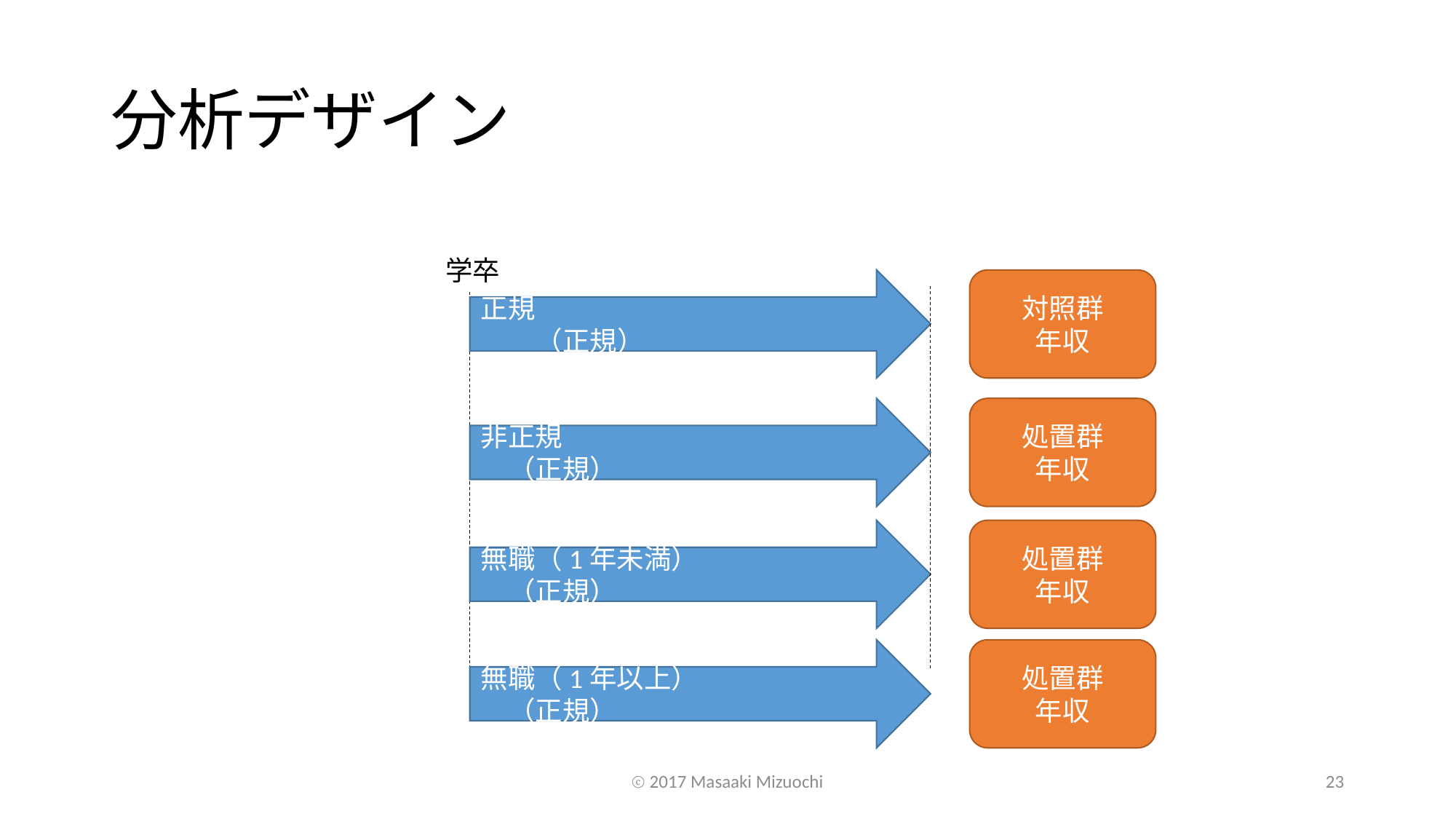

# 分析デザイン

学卒
正規　　　　　　　　　　　　　　　（正規）
対照群
年収
非正規　　　　　　　　　　　　　（正規）
処置群
年収
処置群
年収
無職（1年未満）　　　　　　　　（正規）
無職（1年以上）　　　　　　　　（正規）
処置群
年収
ⓒ 2017 Masaaki Mizuochi
23